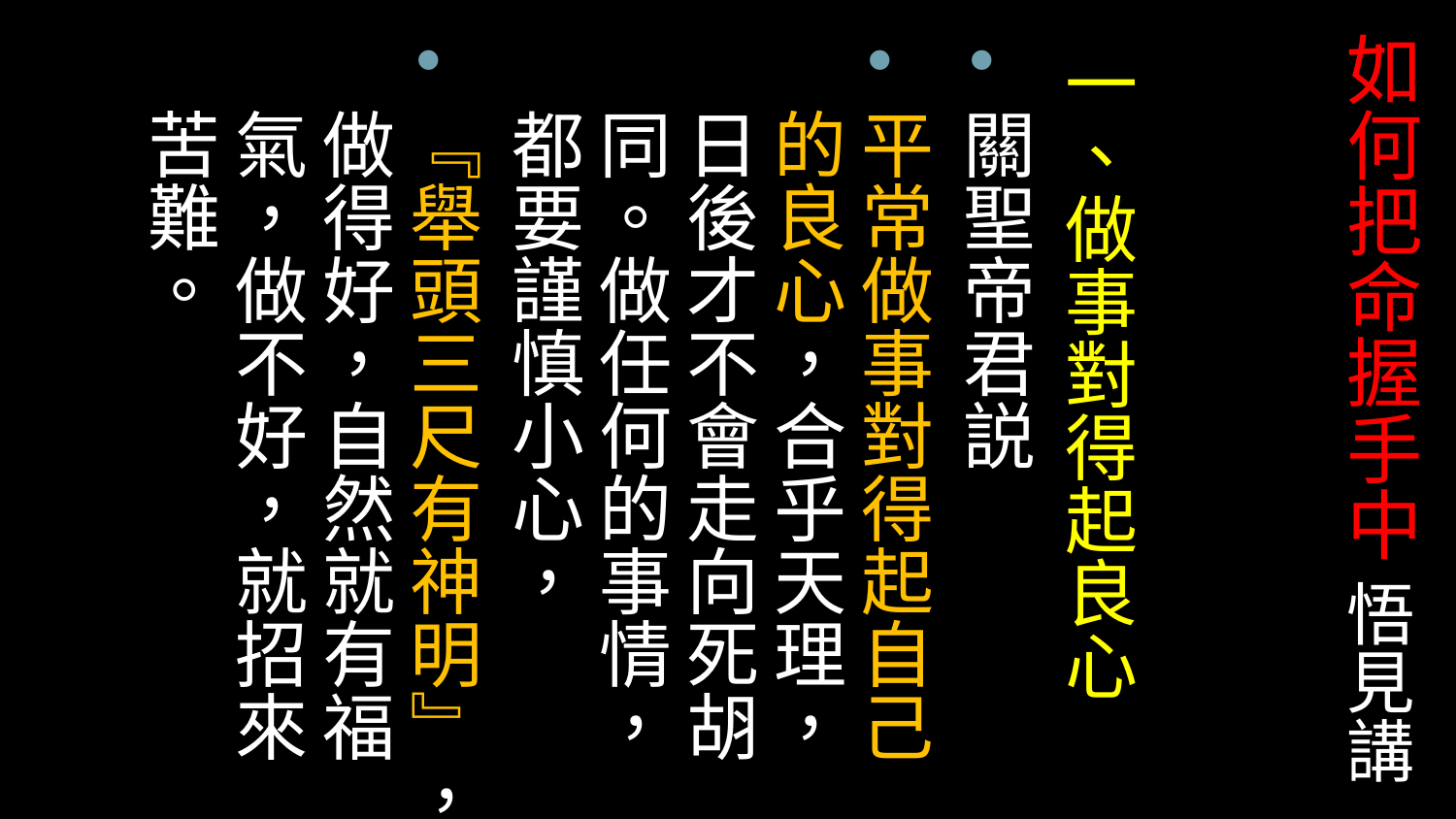

# 如何把命握手中 悟見講
一、做事對得起良心
關聖帝君説
平常做事對得起自己的良心，合乎天理，日後才不會走向死胡同。做任何的事情，都要謹慎小心，
『舉頭三尺有神明』，做得好，自然就有福氣，做不好，就招來苦難。